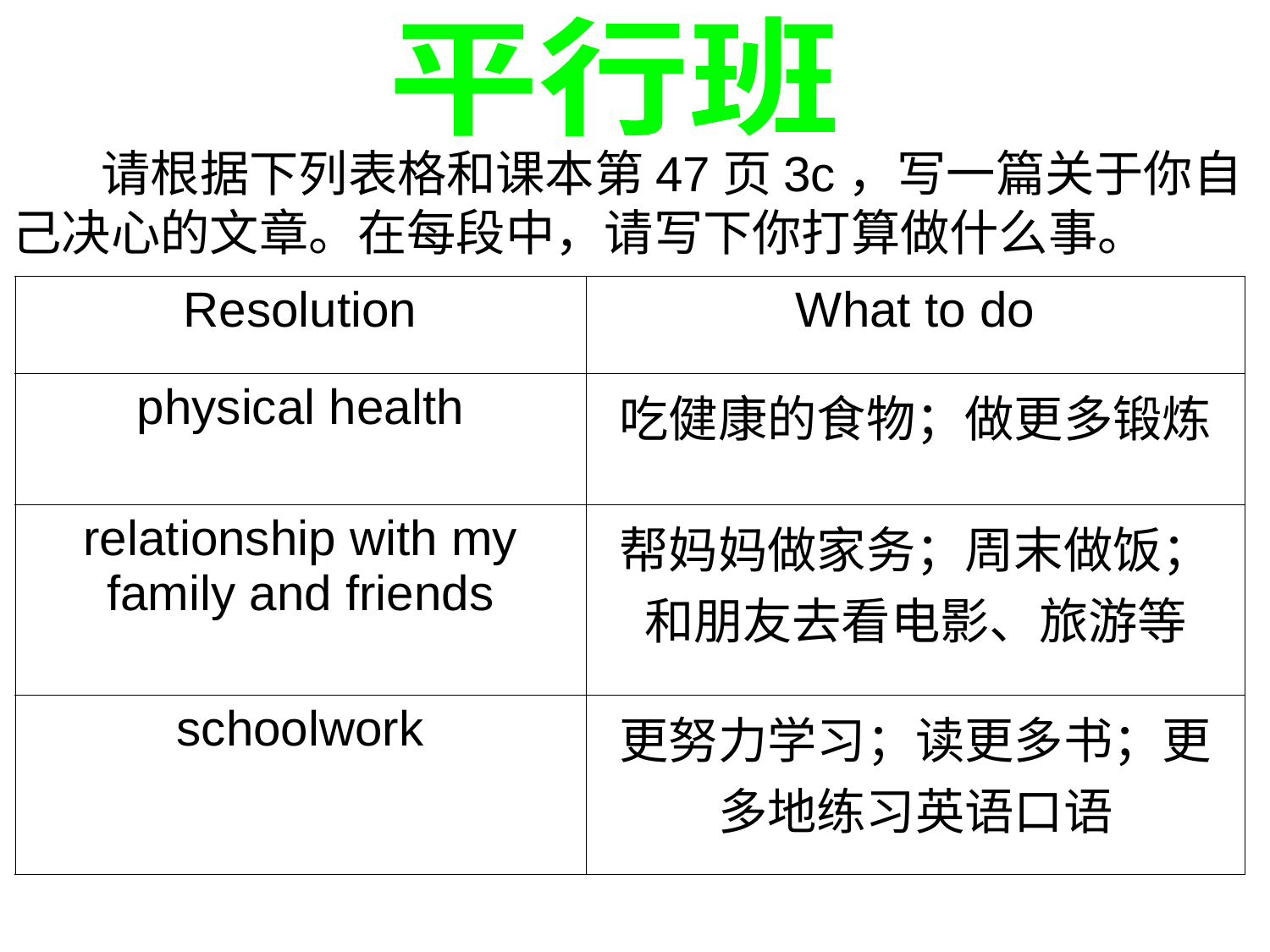

平行班
       请根据下列表格和课本第47页3c，写一篇关于你自己决心的文章。在每段中，请写下你打算做什么事。
| Resolution | What to do |
| --- | --- |
| physical health | 吃健康的食物；做更多锻炼 |
| relationship with my family and friends | 帮妈妈做家务；周末做饭；和朋友去看电影、旅游等 |
| schoolwork | 更努力学习；读更多书；更多地练习英语口语 |